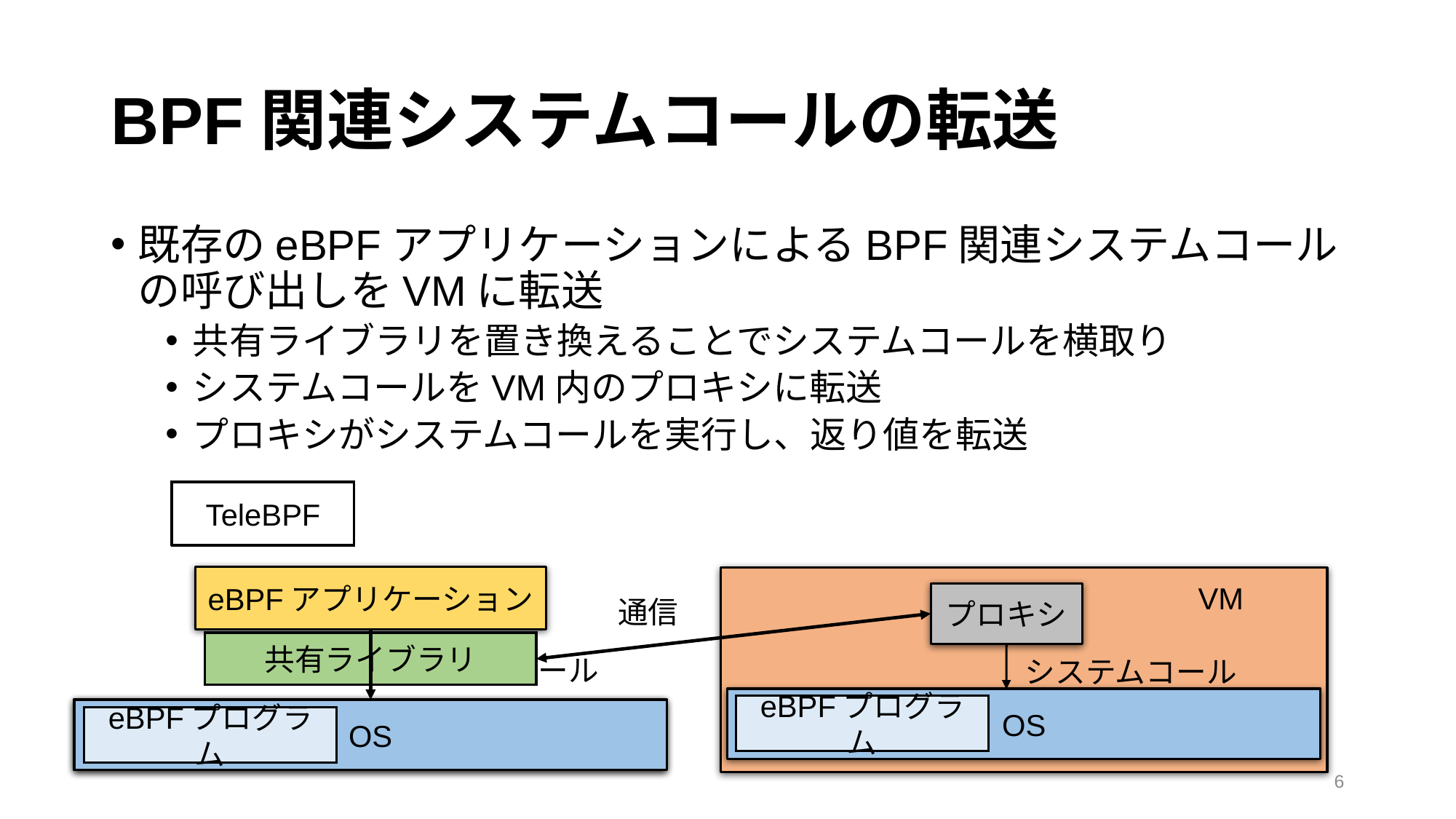

# BPF関連システムコールの転送
既存のeBPFアプリケーションによるBPF関連システムコールの呼び出しをVMに転送
共有ライブラリを置き換えることでシステムコールを横取り
システムコールをVM内のプロキシに転送
プロキシがシステムコールを実行し、返り値を転送
従来
TeleBPF
eBPFアプリケーション

VM
プロキシ
通信
共有ライブラリ
システムコール
システムコール
OS
eBPFプログラム
OS
OS
eBPFプログラム
eBPFプログラム
6